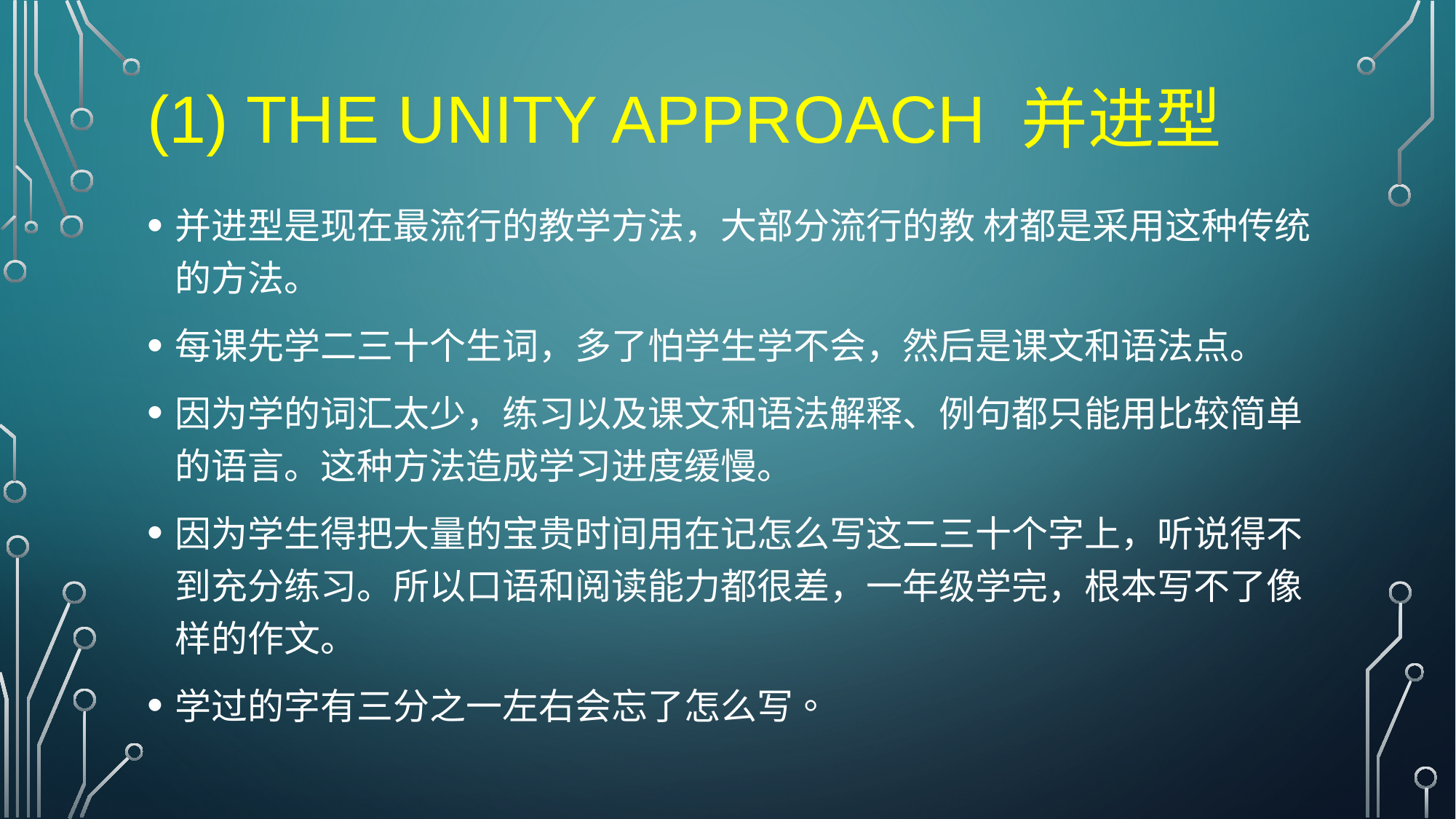

# (1) the unity approach 并进型
并进型是现在最流行的教学方法，大部分流行的教 材都是采用这种传统的方法。
每课先学二三十个生词，多了怕学生学不会，然后是课文和语法点。
因为学的词汇太少，练习以及课文和语法解释、例句都只能用比较简单的语言。这种方法造成学习进度缓慢。
因为学生得把大量的宝贵时间用在记怎么写这二三十个字上，听说得不到充分练习。所以口语和阅读能力都很差，一年级学完，根本写不了像样的作文。
学过的字有三分之一左右会忘了怎么写。